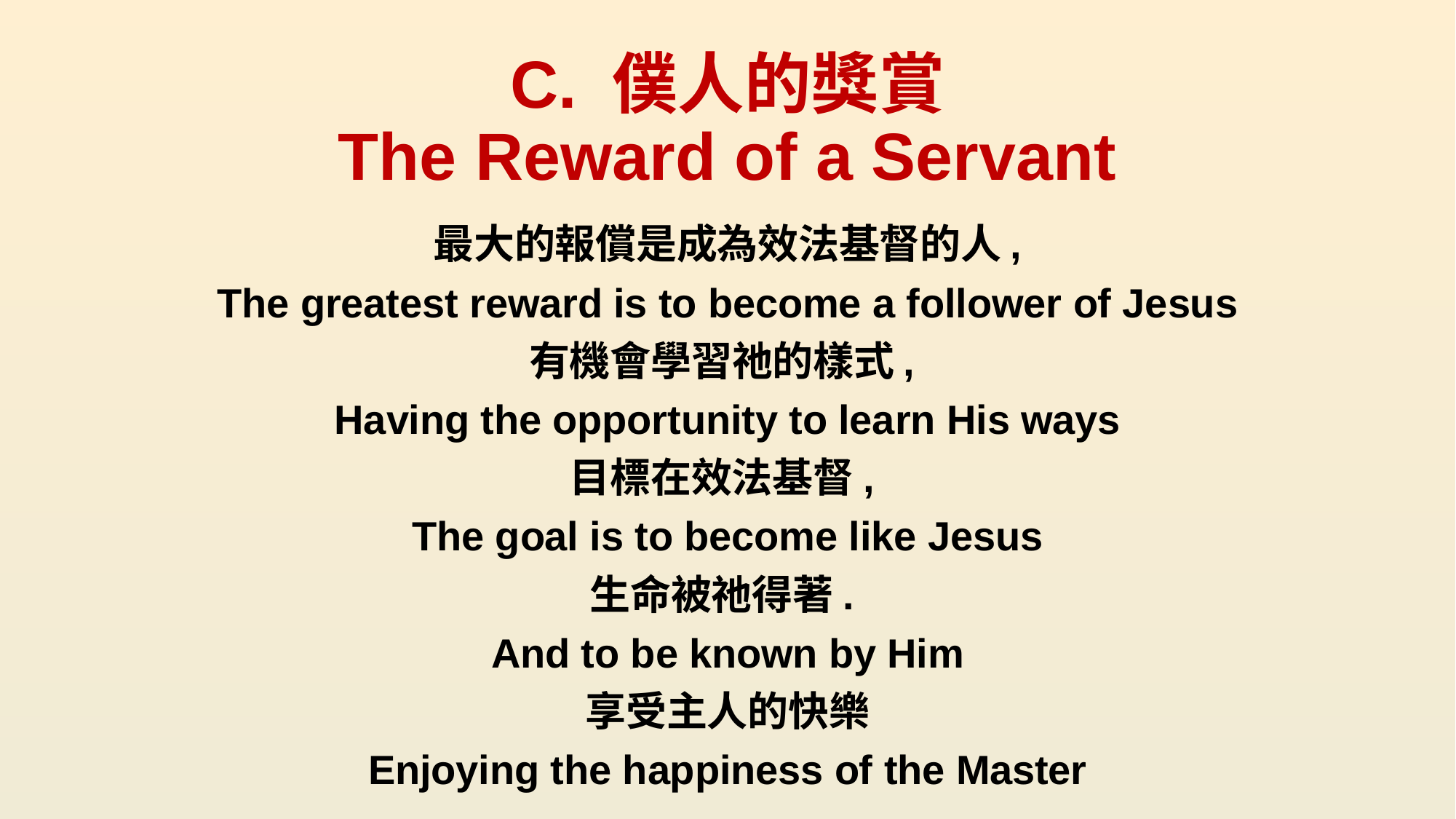

# C. 僕人的獎賞 The Reward of a Servant
最大的報償是成為效法基督的人,
The greatest reward is to become a follower of Jesus
有機會學習祂的樣式,
Having the opportunity to learn His ways
目標在效法基督,
The goal is to become like Jesus
生命被祂得著.
And to be known by Him
享受主人的快樂
Enjoying the happiness of the Master